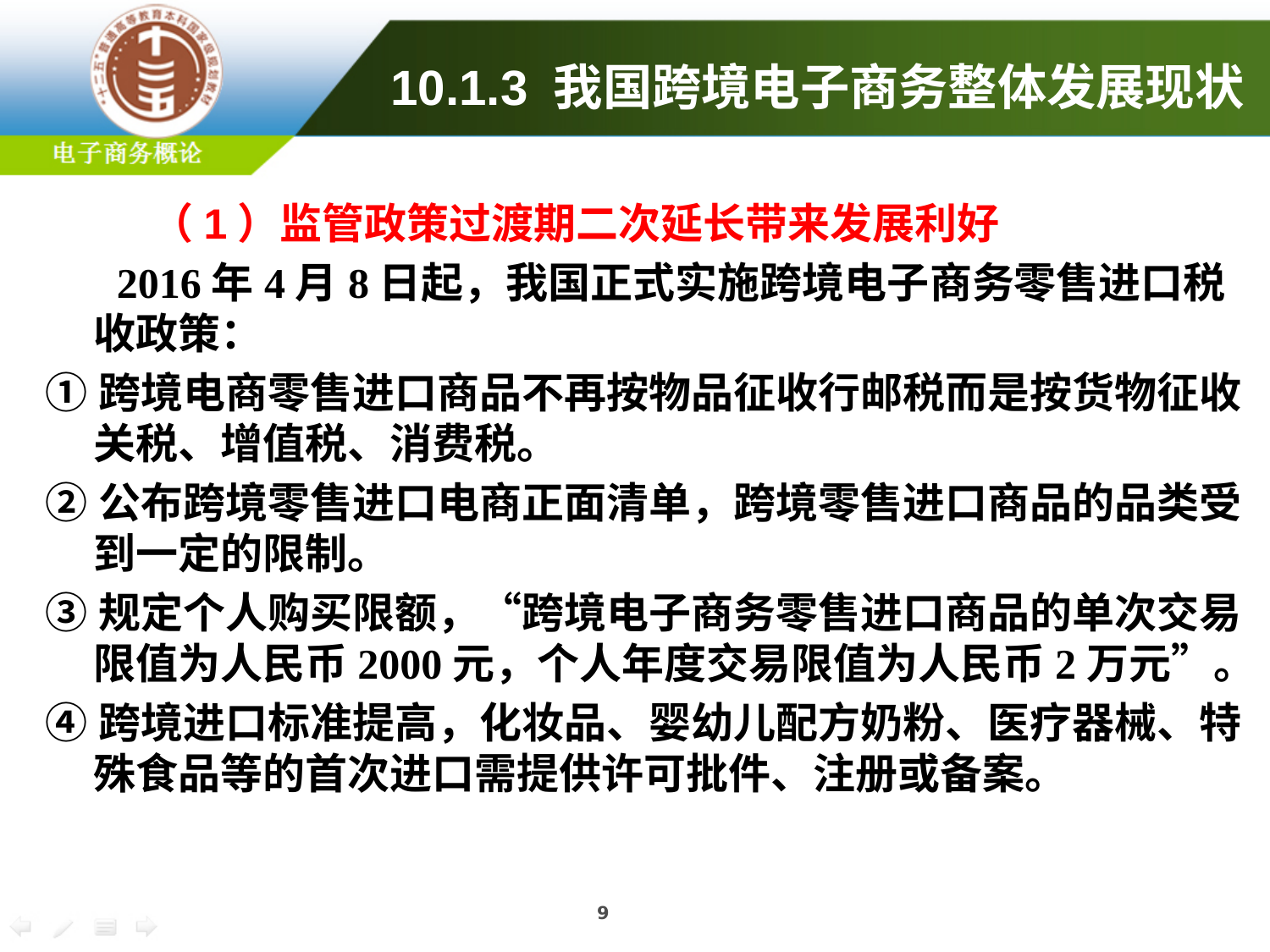

10.1.3 我国跨境电子商务整体发展现状
          （1）监管政策过渡期二次延长带来发展利好
      2016年4月8日起，我国正式实施跨境电子商务零售进口税收政策：
①跨境电商零售进口商品不再按物品征收行邮税而是按货物征收关税、增值税、消费税。
②公布跨境零售进口电商正面清单，跨境零售进口商品的品类受到一定的限制。
③规定个人购买限额，“跨境电子商务零售进口商品的单次交易限值为人民币2000元，个人年度交易限值为人民币2万元”。
④跨境进口标准提高，化妆品、婴幼儿配方奶粉、医疗器械、特殊食品等的首次进口需提供许可批件、注册或备案。

9